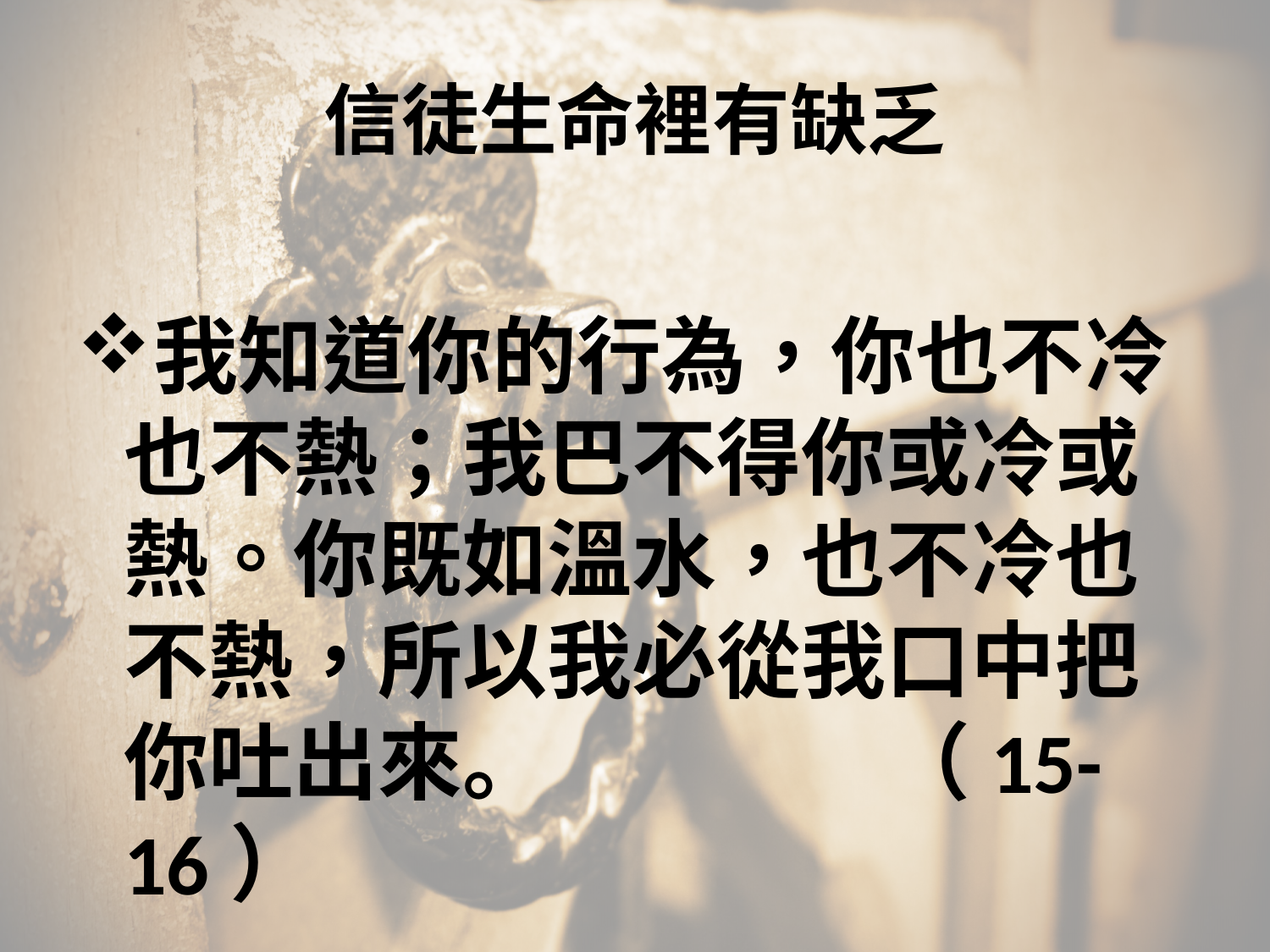

# 信徒生命裡有缺乏
我知道你的行為，你也不冷也不熱；我巴不得你或冷或熱。你既如溫水，也不冷也不熱，所以我必從我口中把你吐出來。			（15-16）